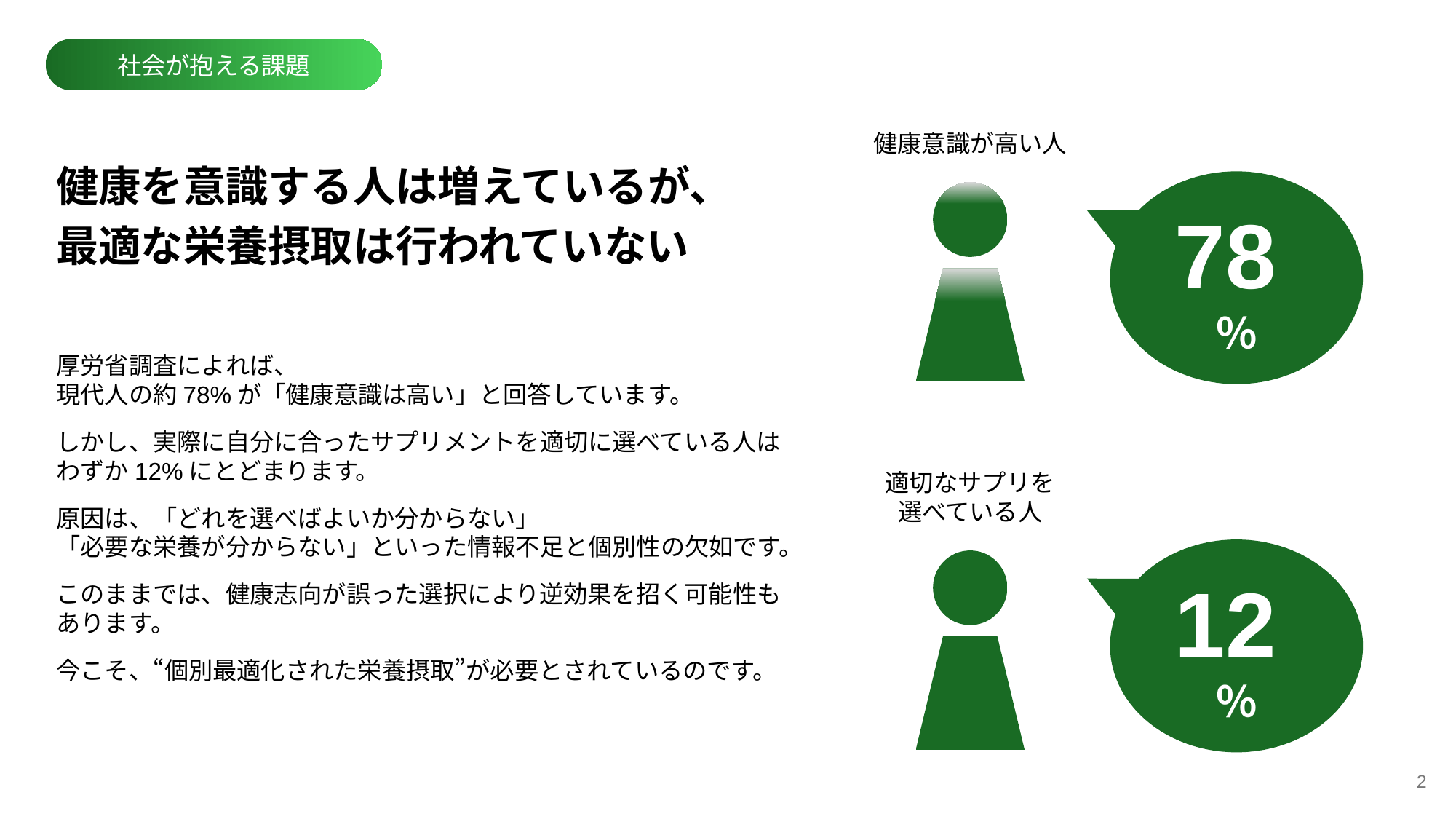

社会が抱える課題
健康意識が高い人
健康を意識する人は増えているが、
最適な栄養摂取は行われていない
78％

厚労省調査によれば、
現代人の約78%が「健康意識は高い」と回答しています。
しかし、実際に自分に合ったサプリメントを適切に選べている人は
わずか12%にとどまります。
原因は、「どれを選べばよいか分からない」
「必要な栄養が分からない」といった情報不足と個別性の欠如です。
このままでは、健康志向が誤った選択により逆効果を招く可能性も
あります。
今こそ、“個別最適化された栄養摂取”が必要とされているのです。
適切なサプリを
選べている人
12％

2